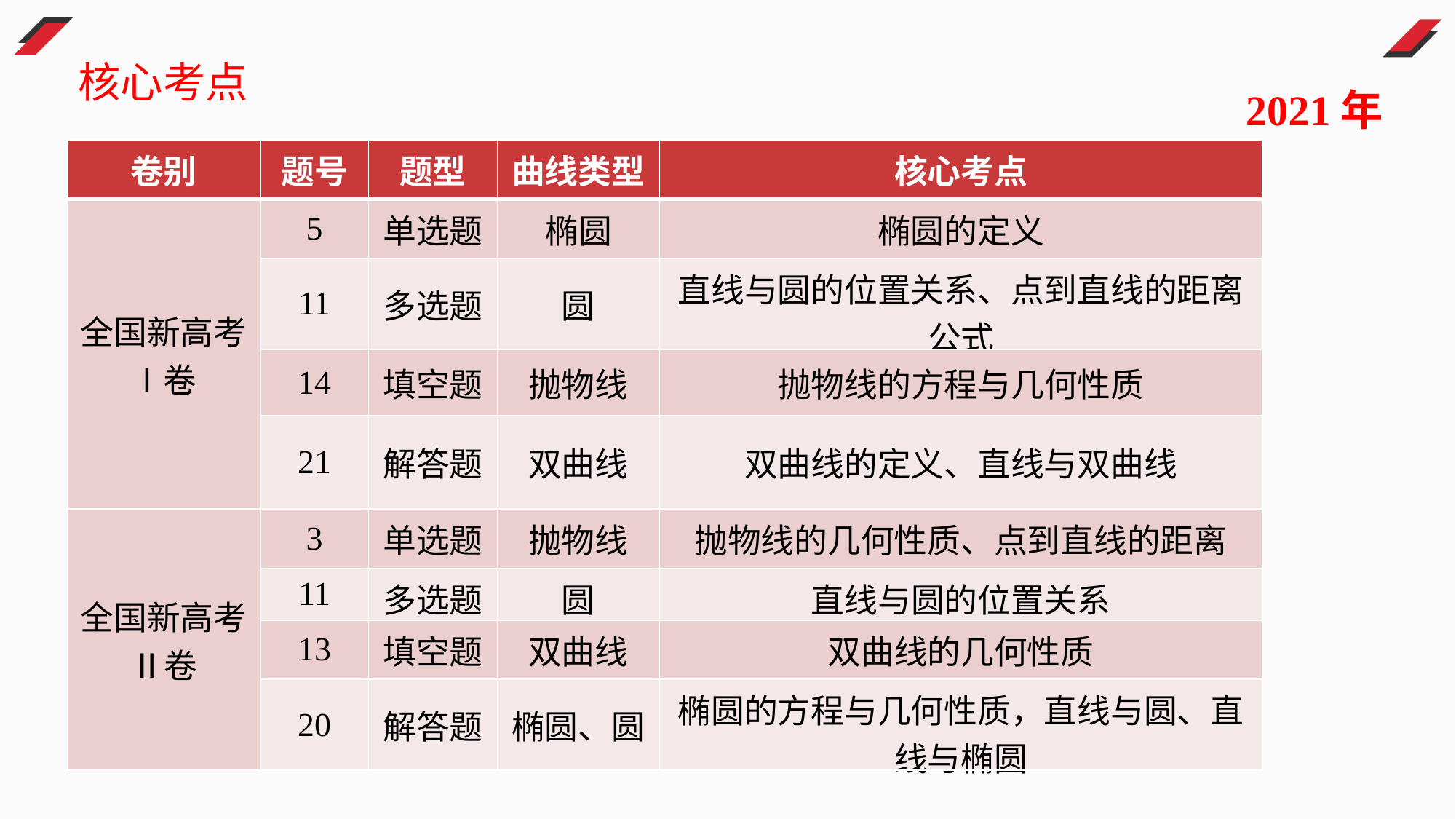

核心考点
2021年
| 卷别 | 题号 | 题型 | 曲线类型 | 核心考点 |
| --- | --- | --- | --- | --- |
| 全国新高考Ⅰ卷 | 5 | 单选题 | 椭圆 | 椭圆的定义 |
|  | 11 | 多选题 | 圆 | 直线与圆的位置关系、点到直线的距离公式 |
|  | 14 | 填空题 | 抛物线 | 抛物线的方程与几何性质 |
|  | 21 | 解答题 | 双曲线 | 双曲线的定义、直线与双曲线 |
| 全国新高考Ⅱ卷 | 3 | 单选题 | 抛物线 | 抛物线的几何性质、点到直线的距离 |
|  | 11 | 多选题 | 圆 | 直线与圆的位置关系 |
|  | 13 | 填空题 | 双曲线 | 双曲线的几何性质 |
|  | 20 | 解答题 | 椭圆、圆 | 椭圆的方程与几何性质，直线与圆、直线与椭圆 |